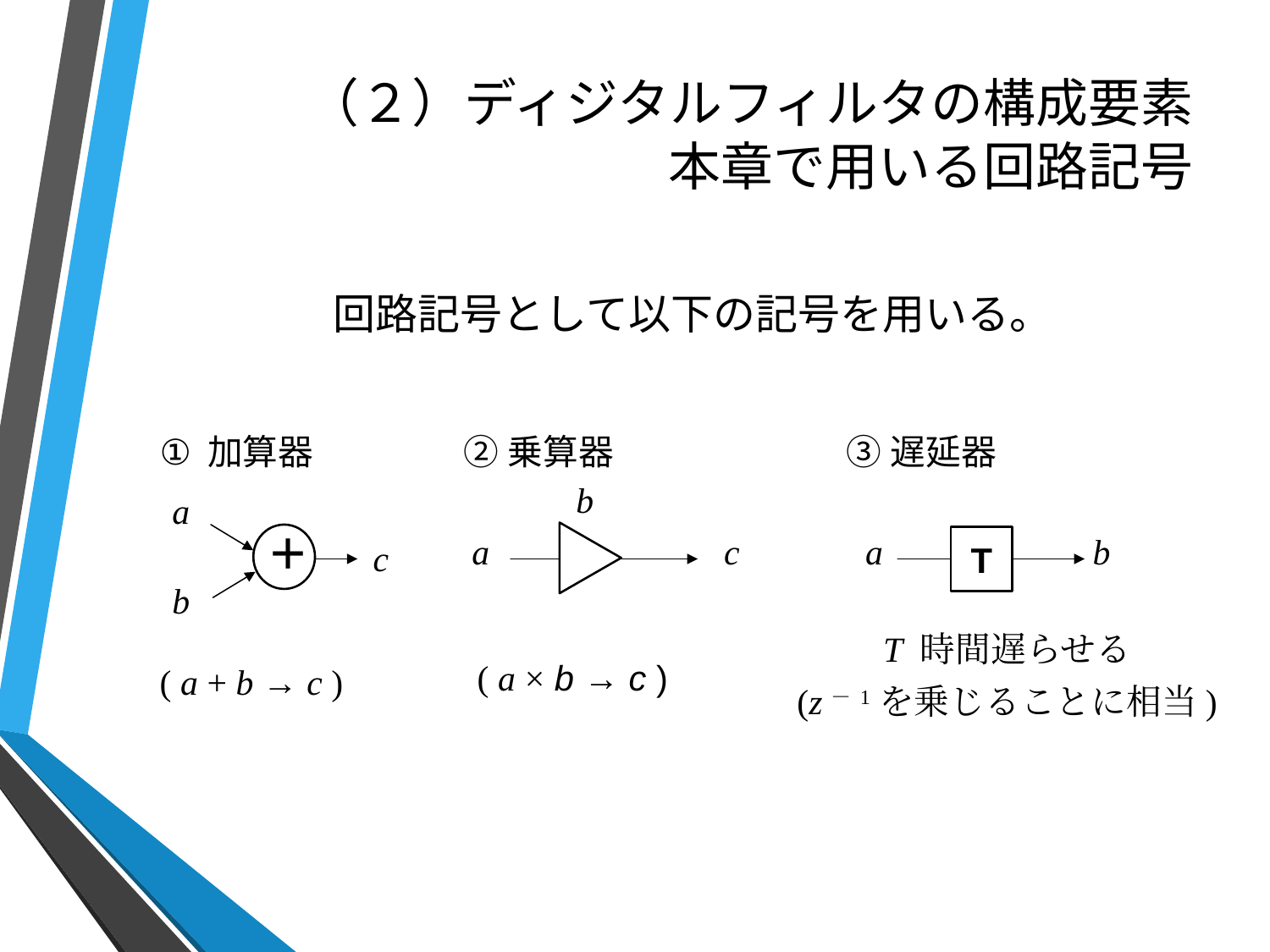

# （２）ディジタルフィルタの構成要素 本章で用いる回路記号
　回路記号として以下の記号を用いる。
加算器
②乗算器
③遅延器
b
a
c

a
c
＋
b
a
b
T
T 時間遅らせる

(z－1を乗じることに相当)
( a + b → c )
( a × b → c )